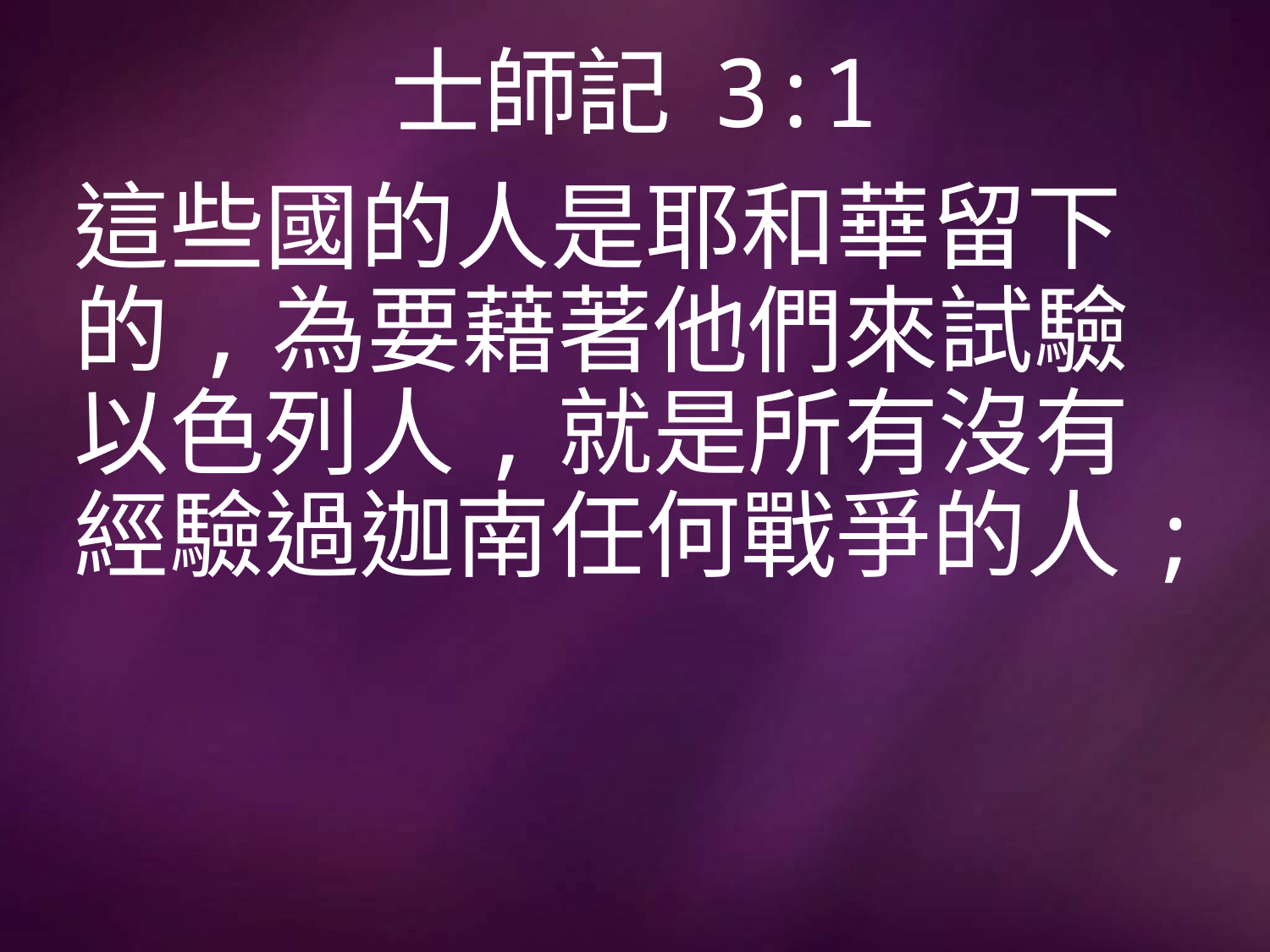

# 士師記 3:1
這些國的人是耶和華留下的,為要藉著他們來試驗以色列人,就是所有沒有經驗過迦南任何戰爭的人;